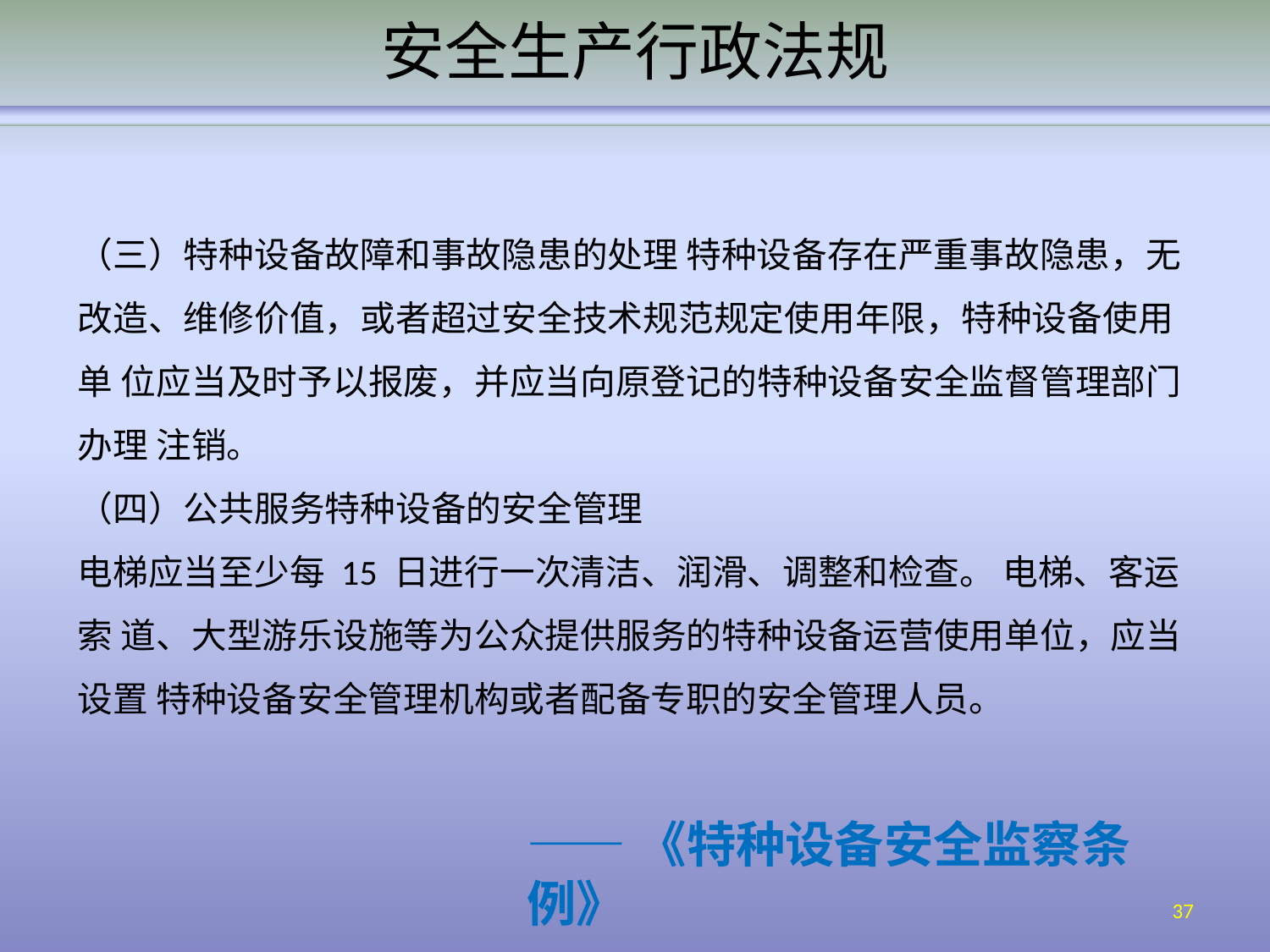

# 安全生产行政法规
（三）特种设备故障和事故隐患的处理 特种设备存在严重事故隐患，无 改造、维修价值，或者超过安全技术规范规定使用年限，特种设备使用单 位应当及时予以报废，并应当向原登记的特种设备安全监督管理部门办理 注销。
（四）公共服务特种设备的安全管理
电梯应当至少每 15 日进行一次清洁、润滑、调整和检查。 电梯、客运索 道、大型游乐设施等为公众提供服务的特种设备运营使用单位，应当设置 特种设备安全管理机构或者配备专职的安全管理人员。

——《特种设备安全监察条例》
37